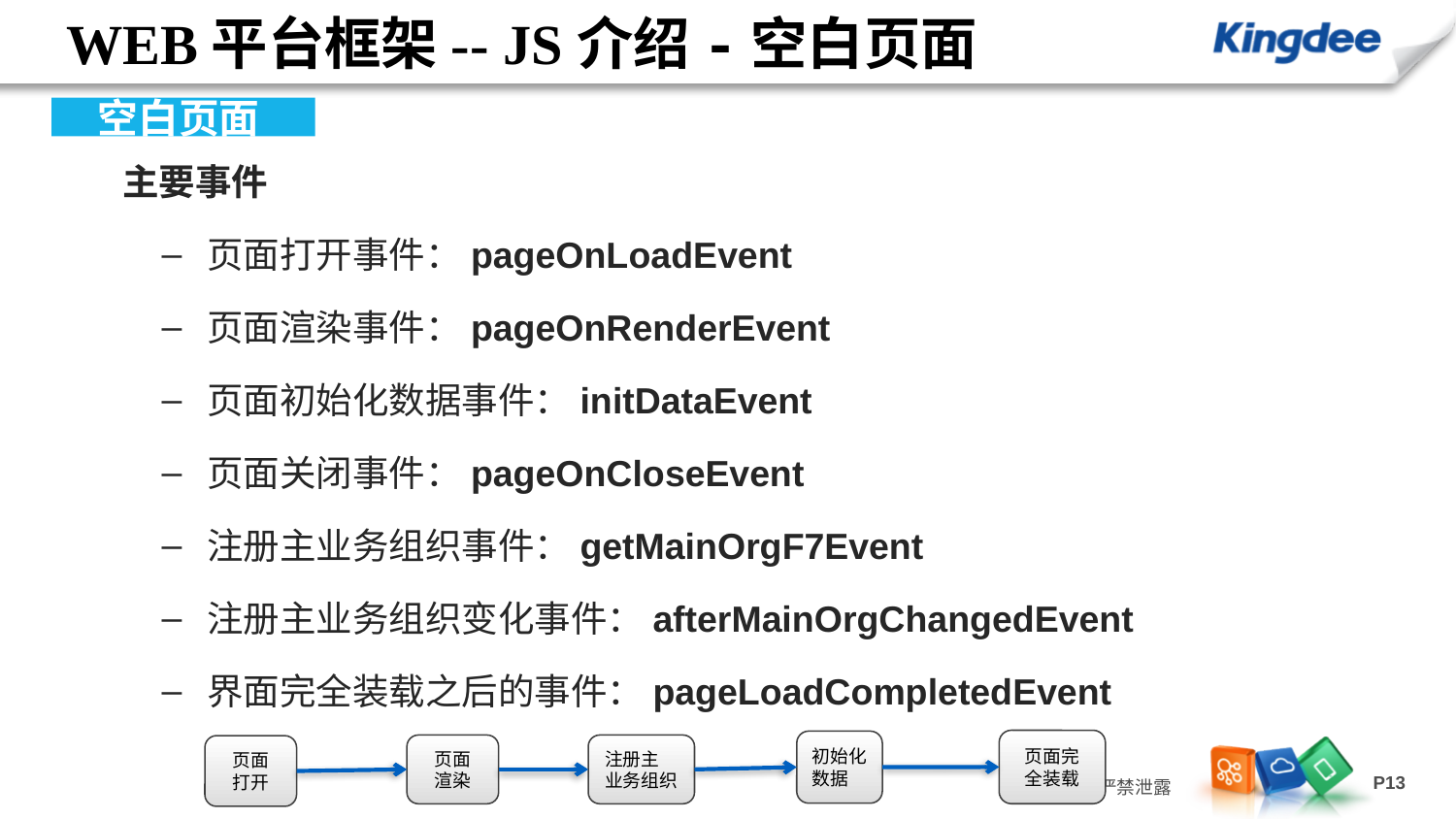

# WEB平台框架-- JS介绍-空白页面
空白页面
   主要事件
页面打开事件：pageOnLoadEvent
页面渲染事件：pageOnRenderEvent
页面初始化数据事件：initDataEvent
页面关闭事件：pageOnCloseEvent
注册主业务组织事件：getMainOrgF7Event
注册主业务组织变化事件：afterMainOrgChangedEvent
界面完全装载之后的事件：pageLoadCompletedEvent
页面完
全装载
初始化
数据
页面
渲染
注册主
业务组织
页面
打开